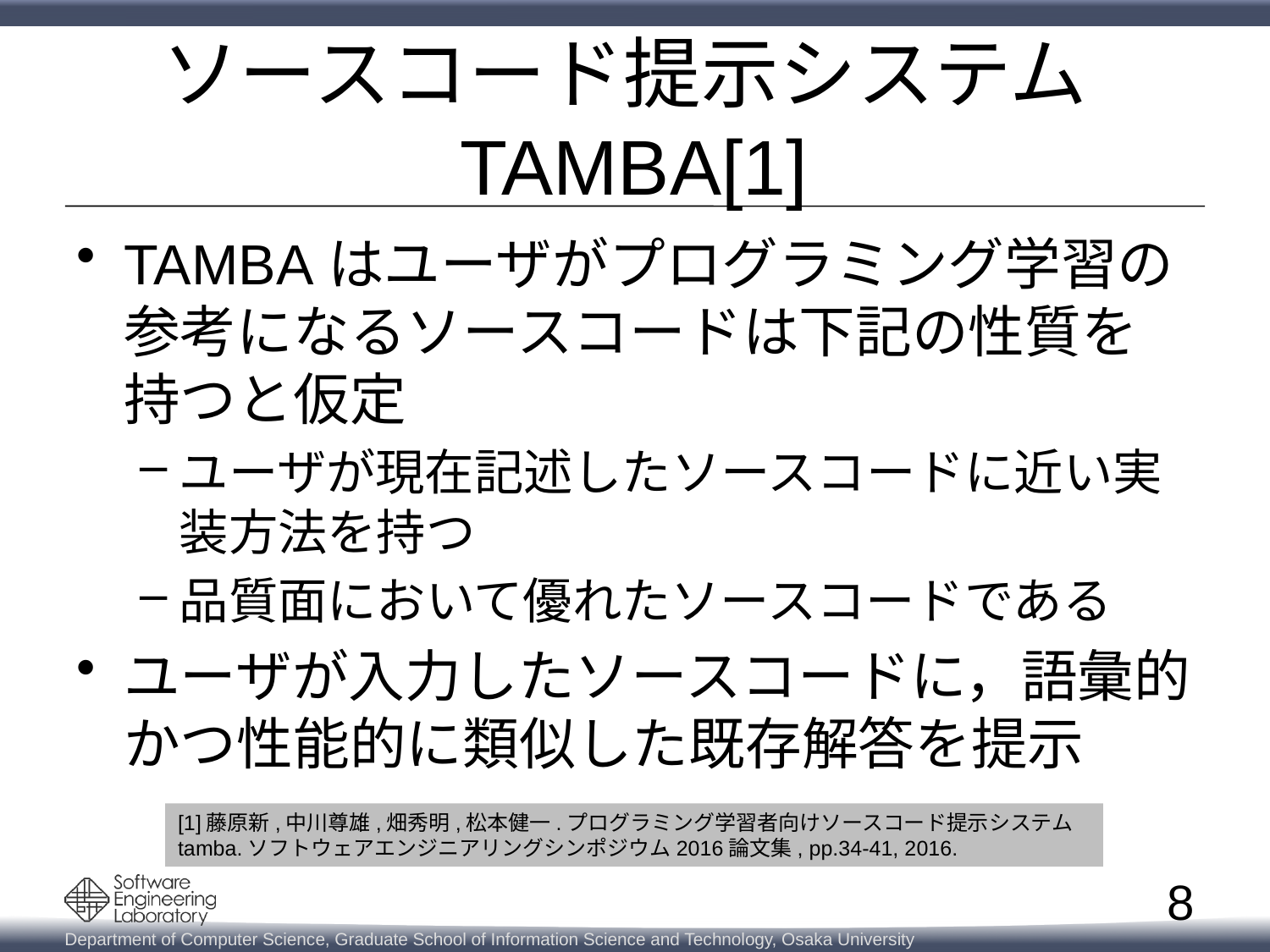

# ソースコード提示システムTAMBA[1]
TAMBAはユーザがプログラミング学習の参考になるソースコードは下記の性質を持つと仮定
ユーザが現在記述したソースコードに近い実装方法を持つ
品質面において優れたソースコードである
ユーザが入力したソースコードに，語彙的
かつ性能的に類似した既存解答を提示
[1]藤原新,中川尊雄,畑秀明,松本健一.プログラミング学習者向けソースコード提示システムtamba.ソフトウェアエンジニアリングシンポジウム2016論文集, pp.34-41, 2016.
8